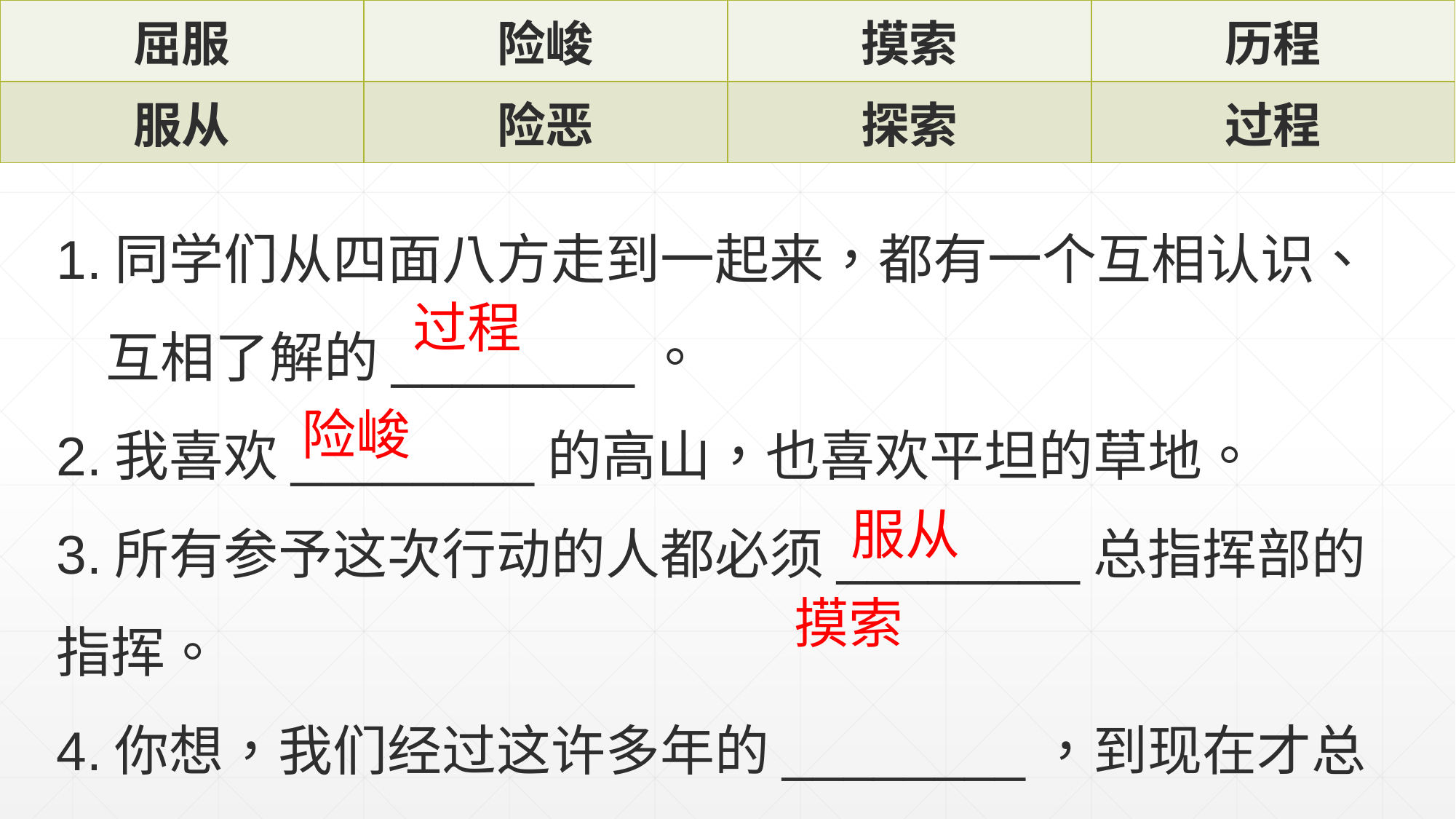

| 屈服 | 险峻 | 摸索 | 历程 |
| --- | --- | --- | --- |
| 服从 | 险恶 | 探索 | 过程 |
1.同学们从四面八方走到一起来，都有一个互相认识、
   互相了解的________。
2.我喜欢________的高山，也喜欢平坦的草地。
3.所有参予这次行动的人都必须________总指挥部的指挥。
4.你想，我们经过这许多年的________，到现在才总结出
   一些经验。
过程
险峻
服从
摸索